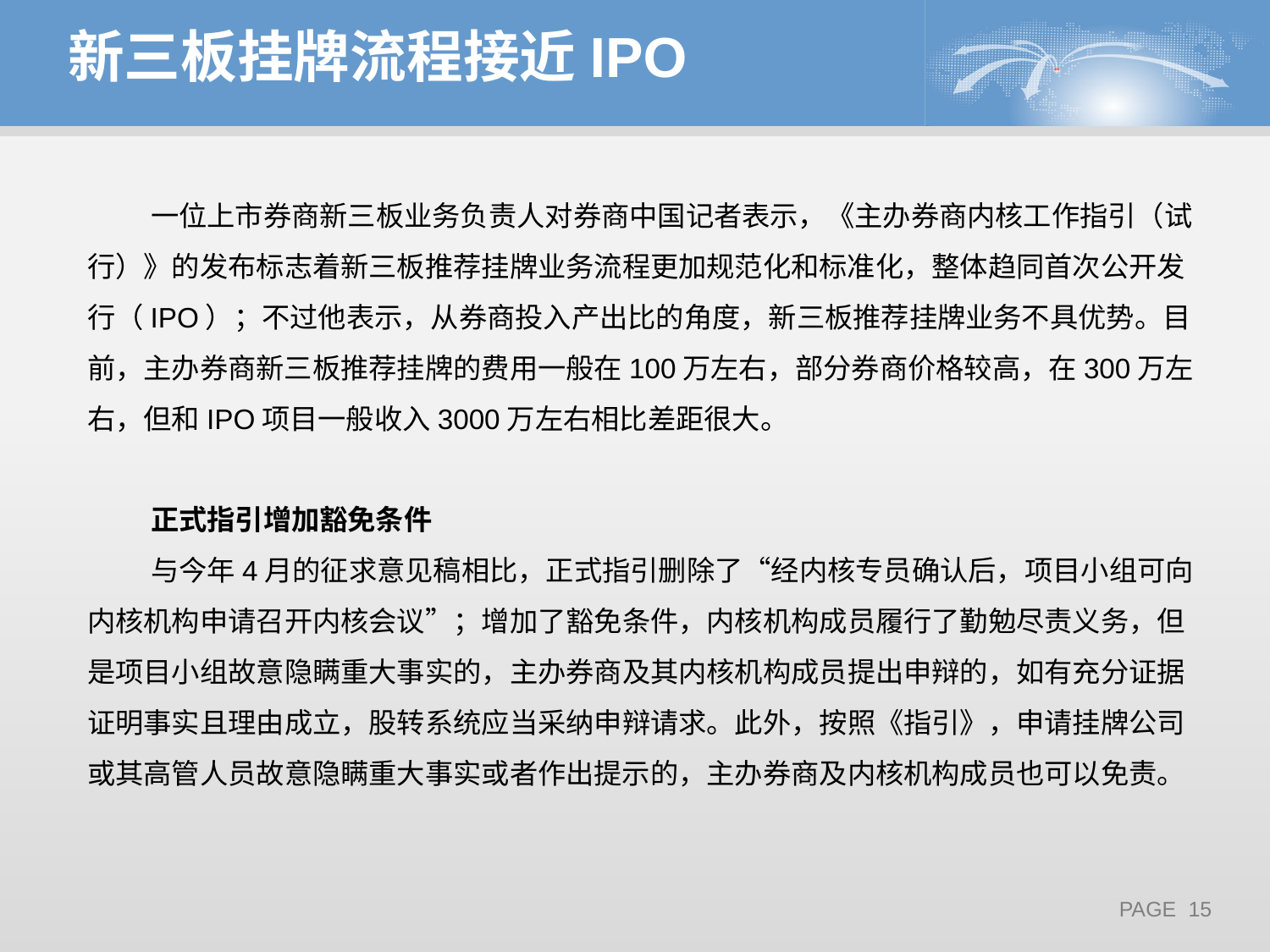

新三板挂牌流程接近IPO
一位上市券商新三板业务负责人对券商中国记者表示，《主办券商内核工作指引（试行）》的发布标志着新三板推荐挂牌业务流程更加规范化和标准化，整体趋同首次公开发行（IPO）；不过他表示，从券商投入产出比的角度，新三板推荐挂牌业务不具优势。目前，主办券商新三板推荐挂牌的费用一般在100万左右，部分券商价格较高，在300万左右，但和IPO项目一般收入3000万左右相比差距很大。

正式指引增加豁免条件
与今年4月的征求意见稿相比，正式指引删除了“经内核专员确认后，项目小组可向内核机构申请召开内核会议”；增加了豁免条件，内核机构成员履行了勤勉尽责义务，但是项目小组故意隐瞒重大事实的，主办券商及其内核机构成员提出申辩的，如有充分证据证明事实且理由成立，股转系统应当采纳申辩请求。此外，按照《指引》，申请挂牌公司或其高管人员故意隐瞒重大事实或者作出提示的，主办券商及内核机构成员也可以免责。